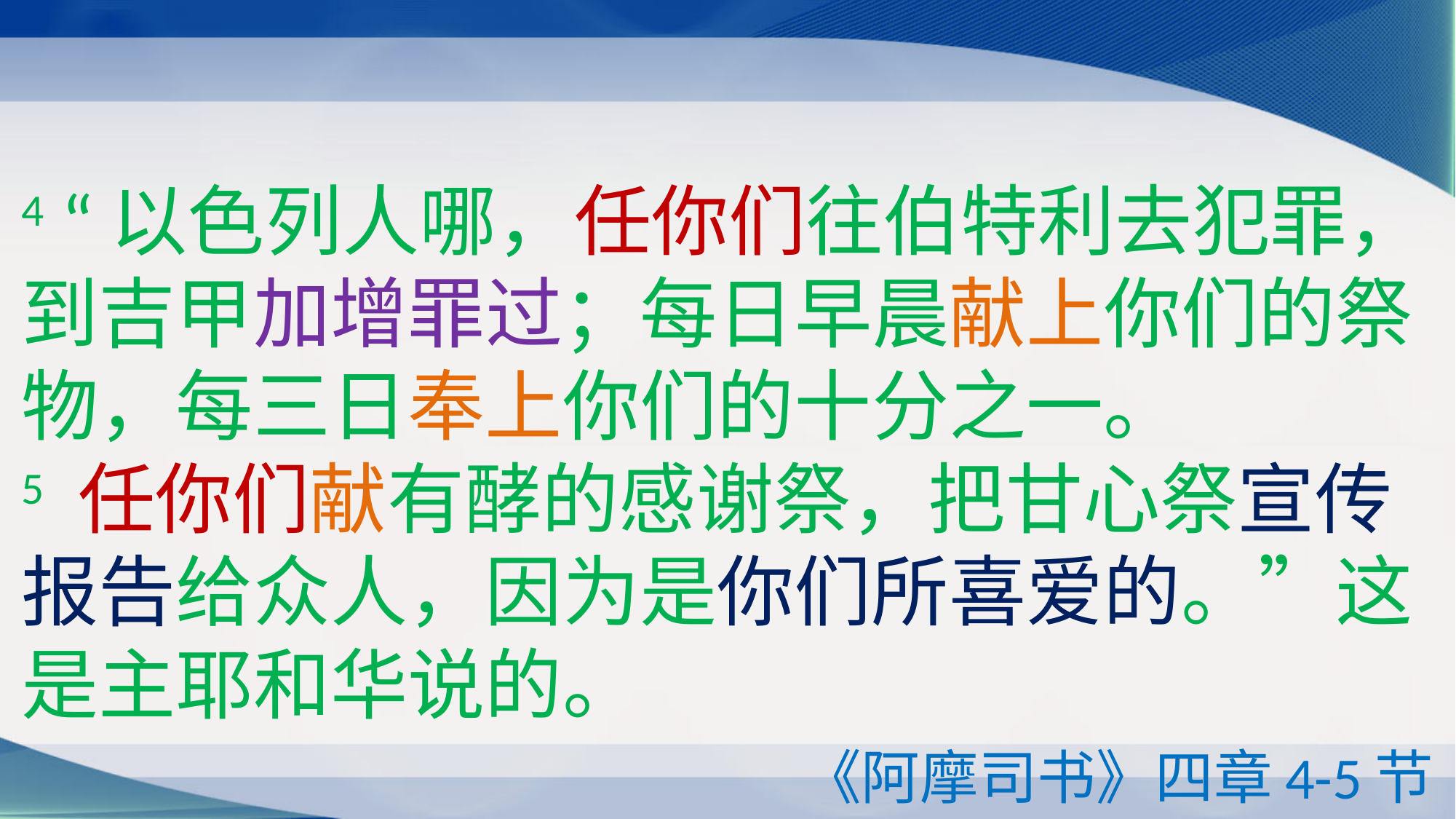

4 “以色列人哪，任你们往伯特利去犯罪，到吉甲加增罪过；每日早晨献上你们的祭物，每三日奉上你们的十分之一。
5 任你们献有酵的感谢祭，把甘心祭宣传报告给众人，因为是你们所喜爱的。”这是主耶和华说的。
《阿摩司书》四章4-5节